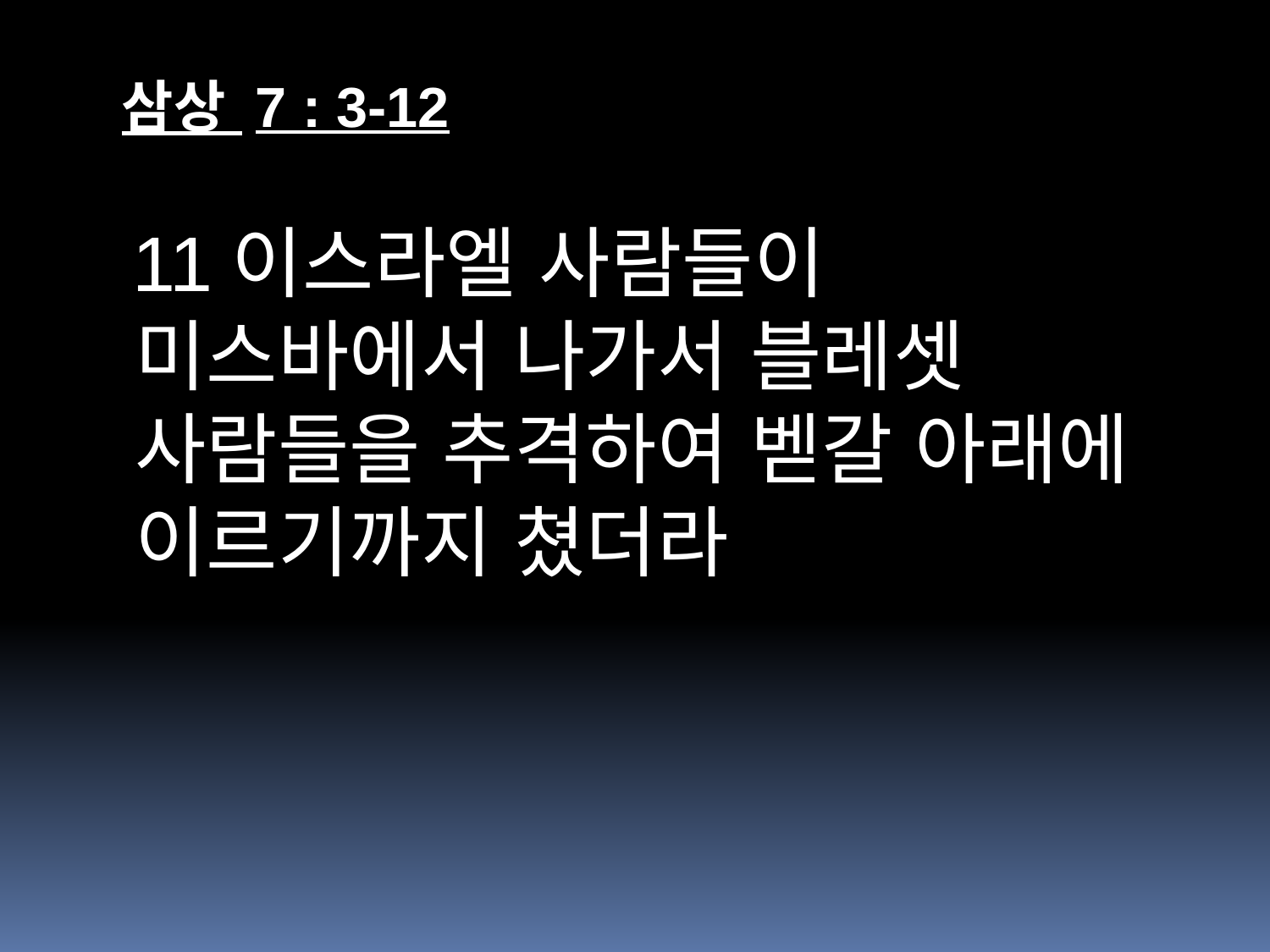

삼상 7 : 3-12

  11이스라엘 사람들이 미스바에서 나가서 블레셋 사람들을 추격하여 벧갈 아래에 이르기까지 쳤더라